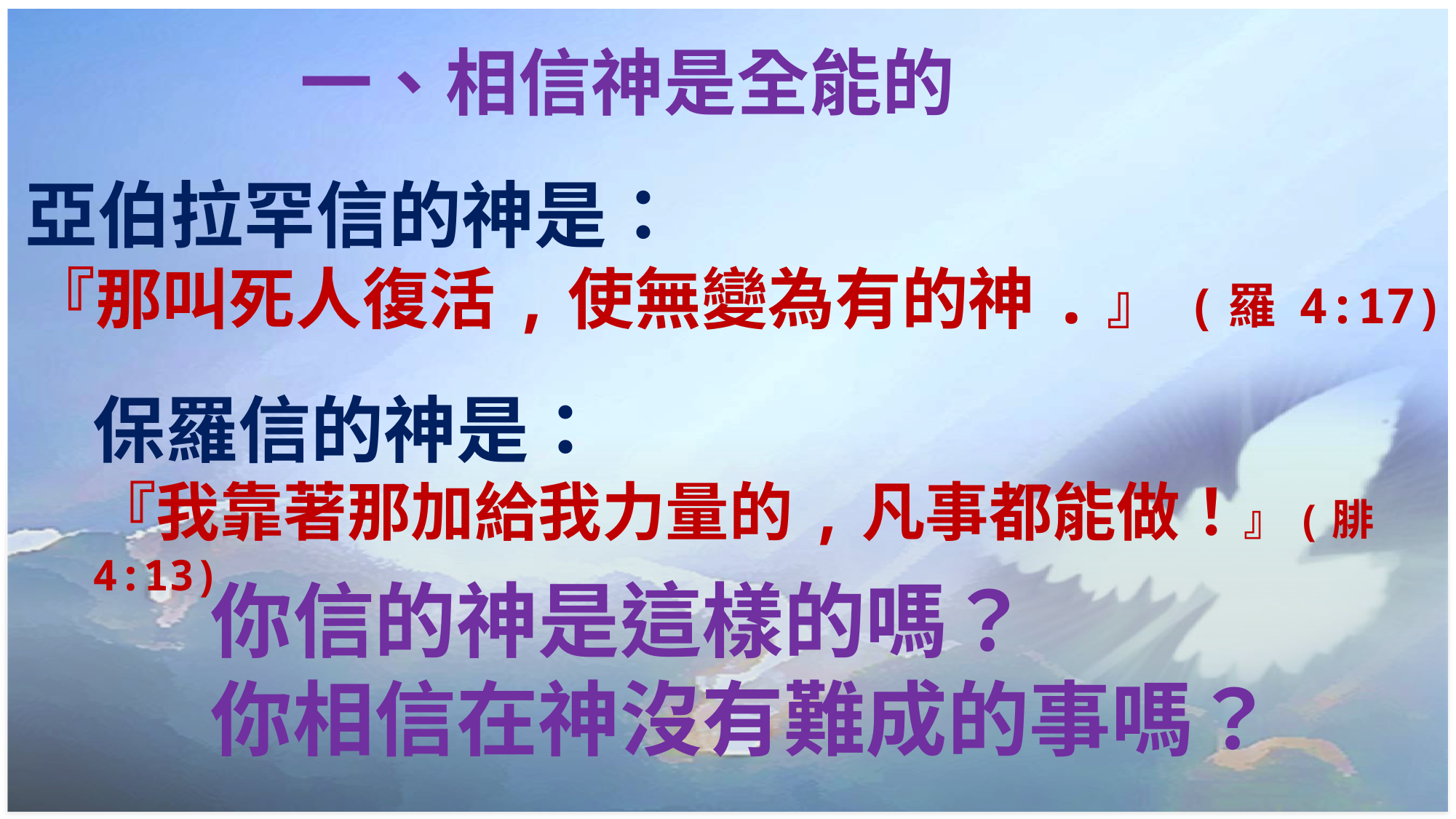

# 一、相信神是全能的
 亞伯拉罕信的神是：
  『那叫死人復活,使無變為有的神.』 (羅 4:17)
保羅信的神是：
『我靠著那加給我力量的,凡事都能做！』(腓4:13)
你信的神是這樣的嗎？
你相信在神沒有難成的事嗎？